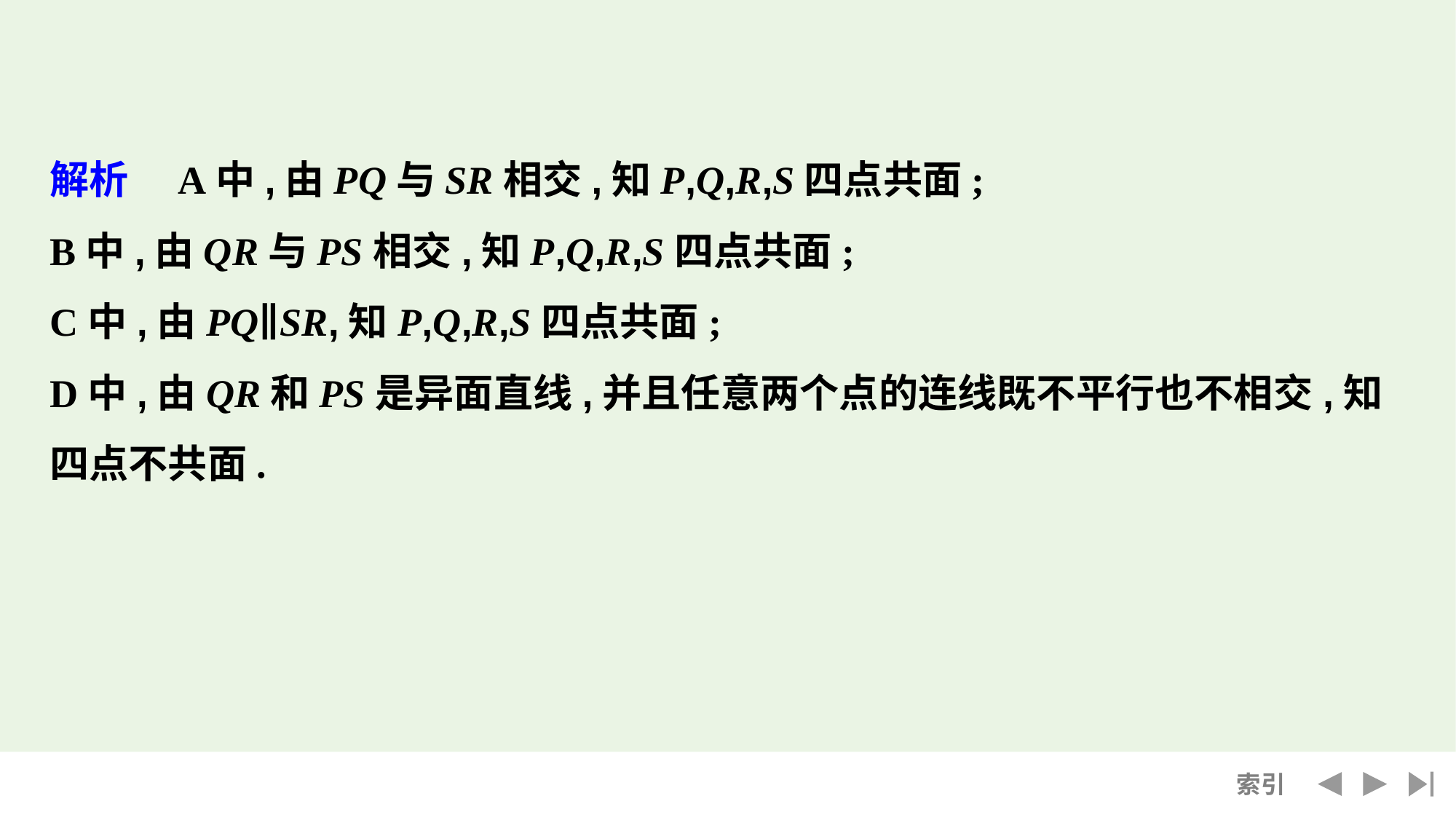

解析　A中,由PQ与SR相交,知P,Q,R,S四点共面;
B中,由QR与PS相交,知P,Q,R,S四点共面;
C中,由PQ∥SR,知P,Q,R,S四点共面;
D中,由QR和PS是异面直线,并且任意两个点的连线既不平行也不相交,知四点不共面.